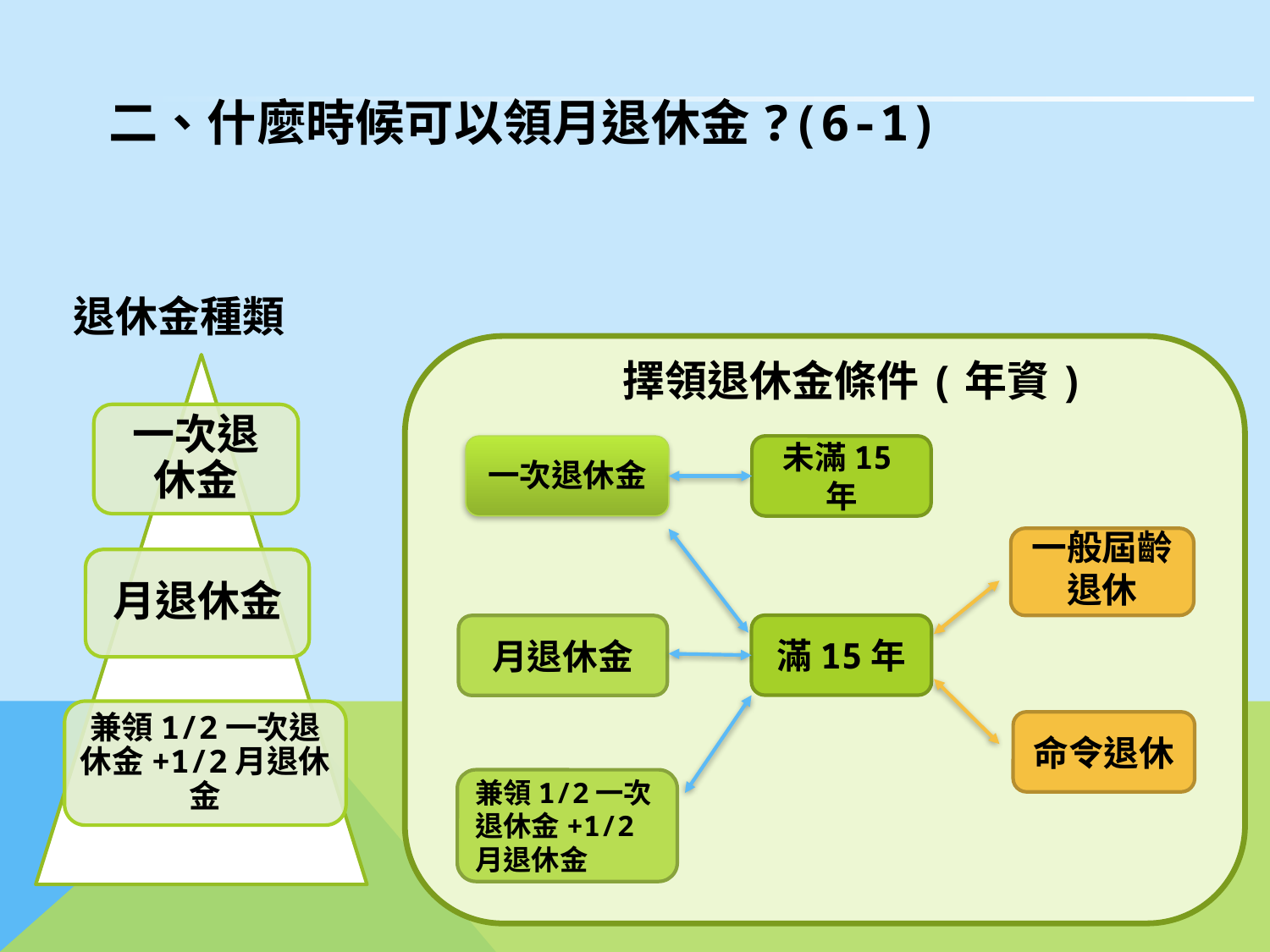

# 二、什麼時候可以領月退休金?(6-1)
退休金種類

擇領退休金條件(年資)

一次退休金
月退休金
兼領1/2一次退休金+1/2月退休金

一次退休金

未滿15年

一般屆齡退休

滿15年

月退休金
命令退休
兼領1/2一次退休金+1/2月退休金